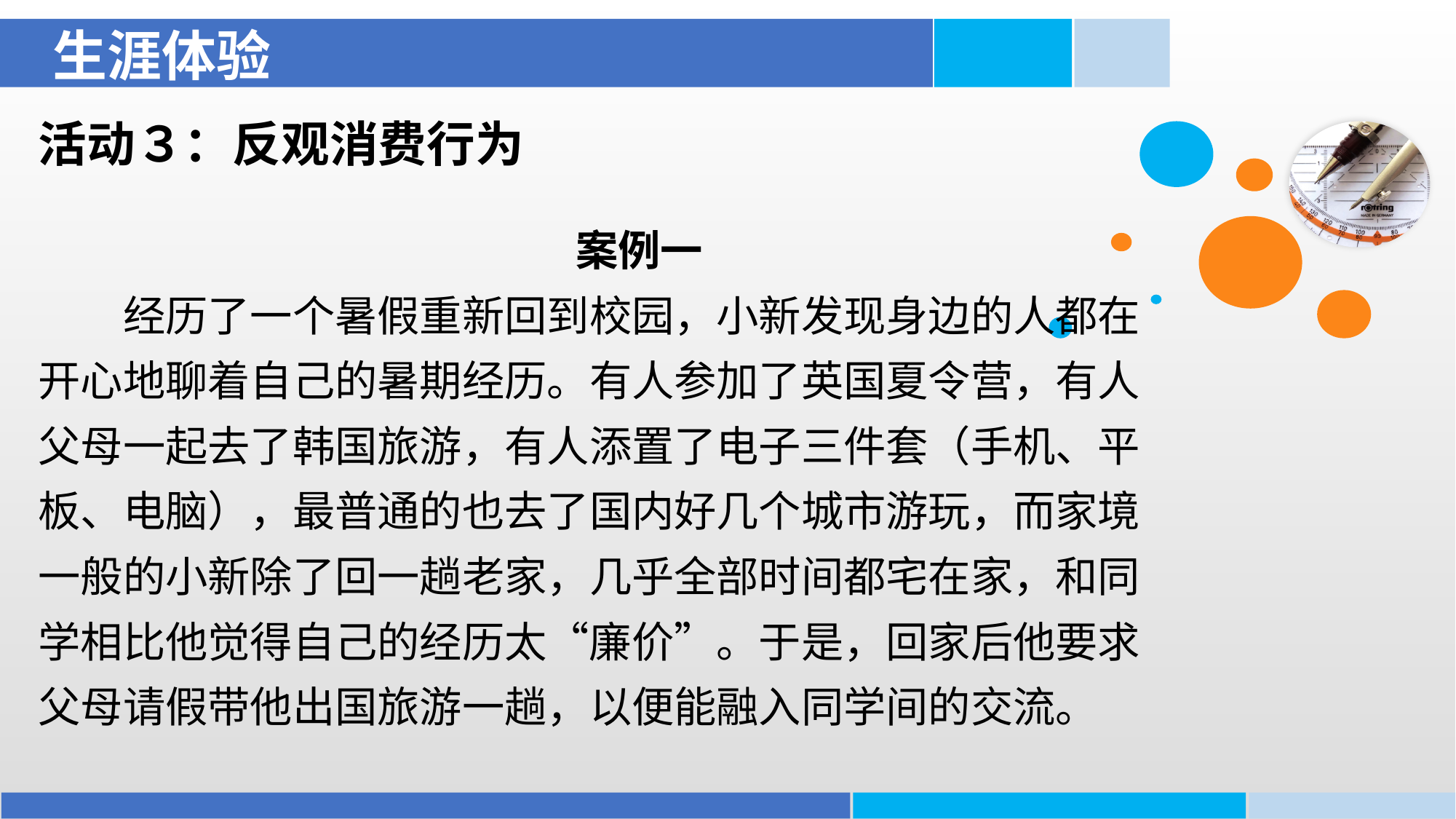

生涯体验
活动３：反观消费行为
　　案例一
　　经历了一个暑假重新回到校园，小新发现身边的人都在开心地聊着自己的暑期经历。有人参加了英国夏令营，有人父母一起去了韩国旅游，有人添置了电子三件套（手机、平板、电脑），最普通的也去了国内好几个城市游玩，而家境一般的小新除了回一趟老家，几乎全部时间都宅在家，和同学相比他觉得自己的经历太“廉价”。于是，回家后他要求父母请假带他出国旅游一趟，以便能融入同学间的交流。